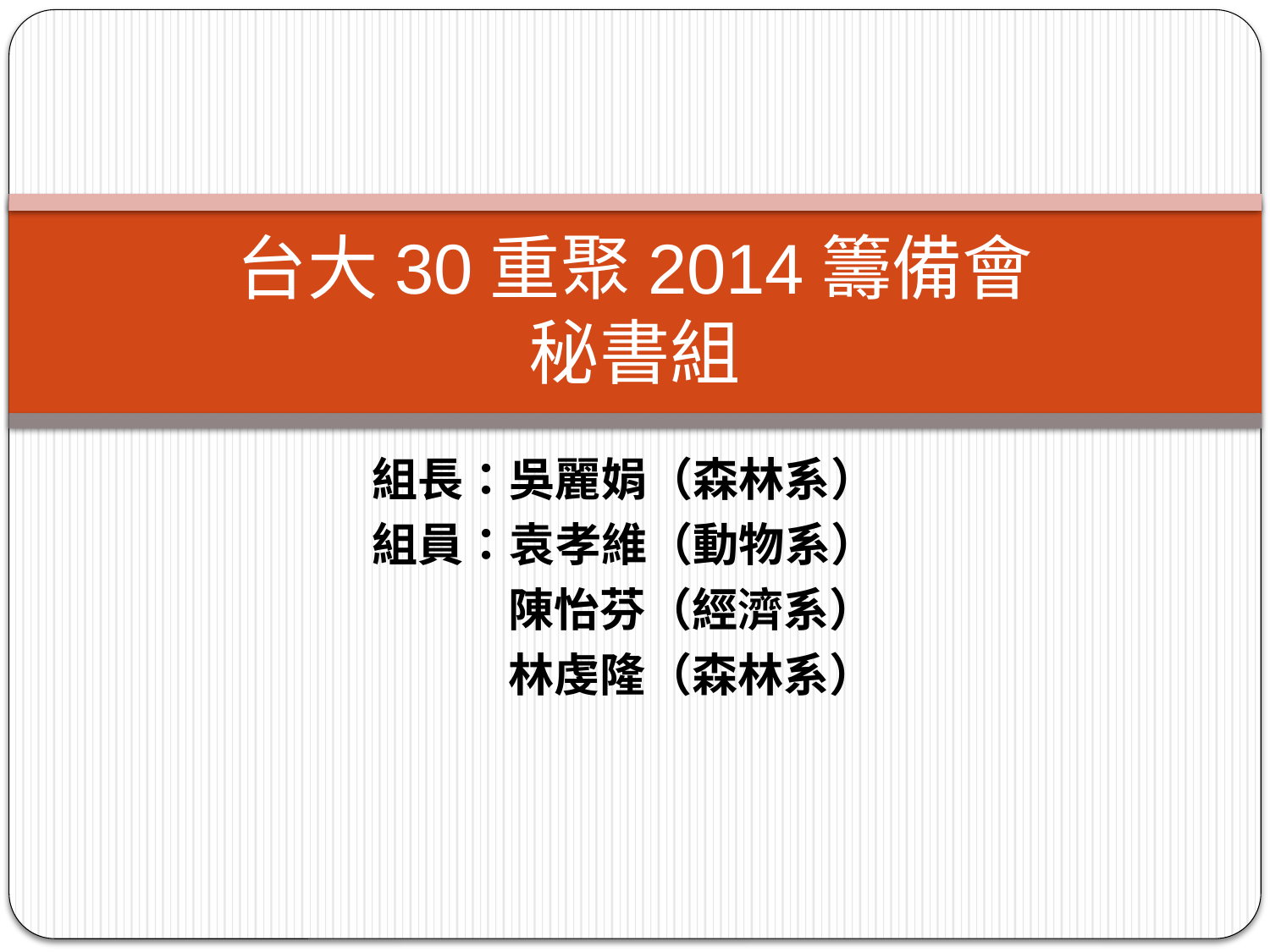

# 台大30重聚2014籌備會 秘書組
組長：吳麗娟（森林系）
組員：袁孝維（動物系）
            陳怡芬（經濟系）
            林虔隆（森林系）